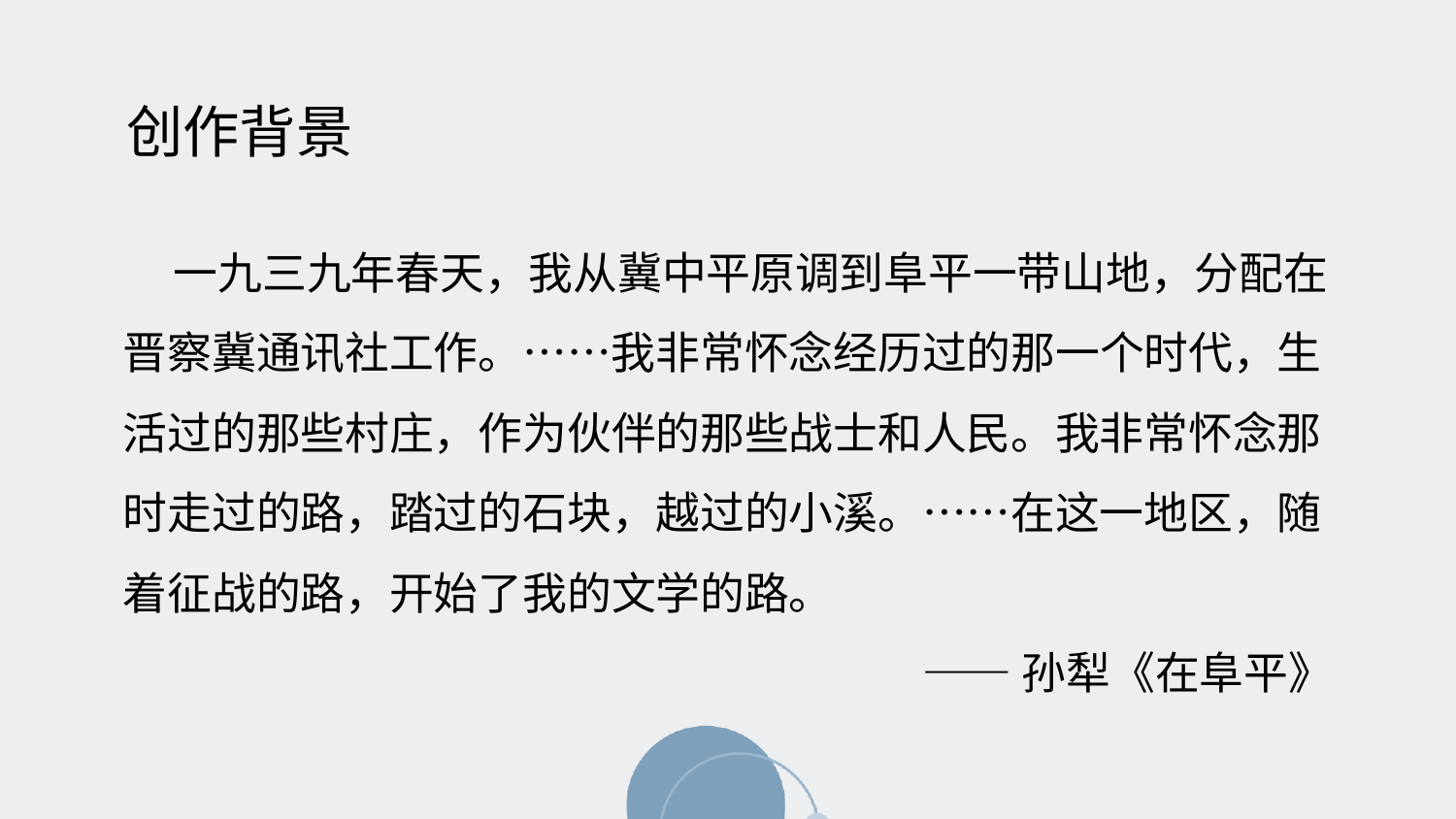

创作背景
    一九三九年春天，我从冀中平原调到阜平一带山地，分配在晋察冀通讯社工作。……我非常怀念经历过的那一个时代，生活过的那些村庄，作为伙伴的那些战士和人民。我非常怀念那时走过的路，踏过的石块，越过的小溪。……在这一地区，随着征战的路，开始了我的文学的路。
——孙犁《在阜平》